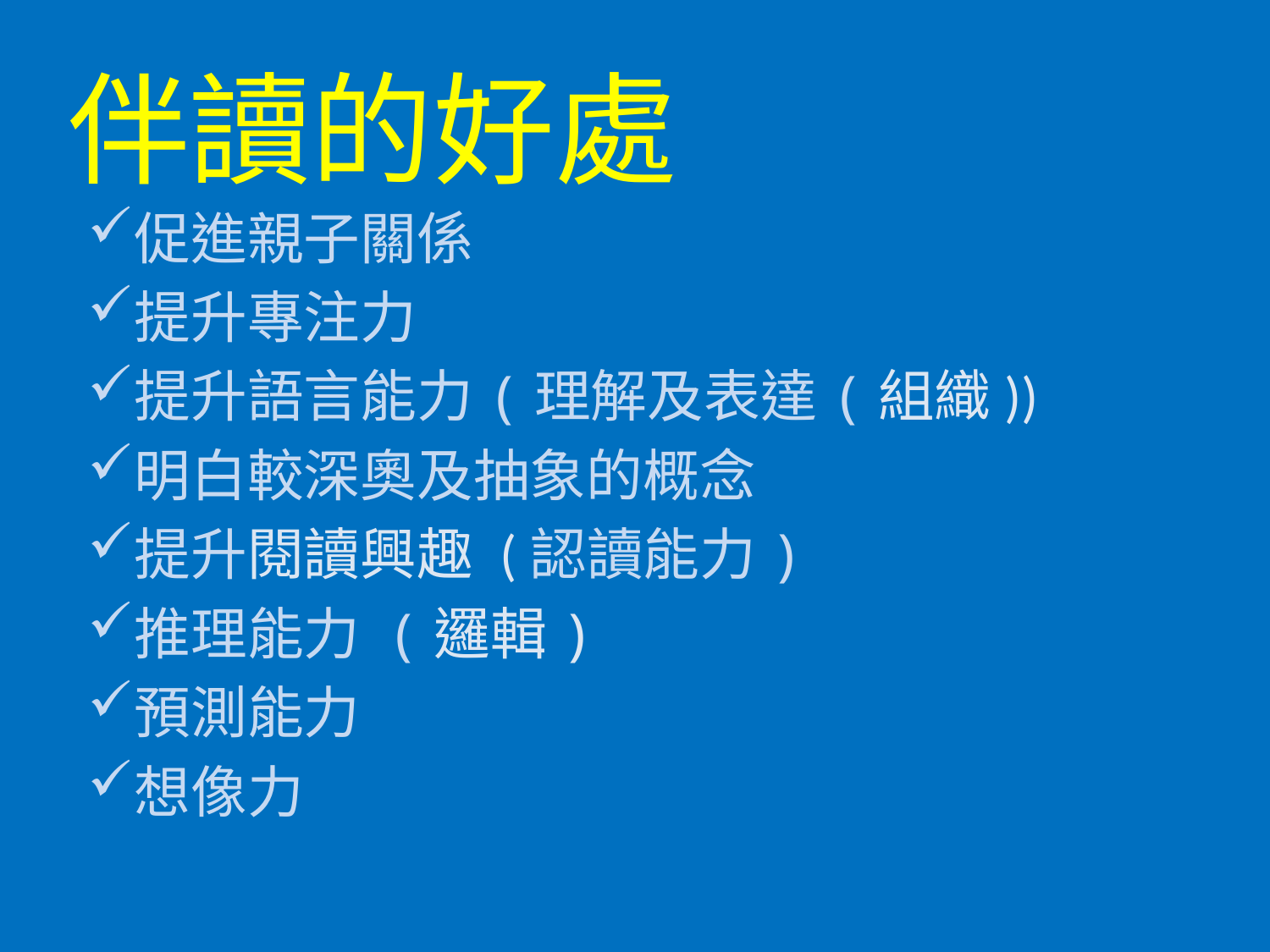

# 伴讀的好處
促進親子關係
提升專注力
提升語言能力(理解及表達(組織))
明白較深奧及抽象的概念
提升閱讀興趣 (認讀能力)
推理能力 (邏輯)
預測能力
想像力